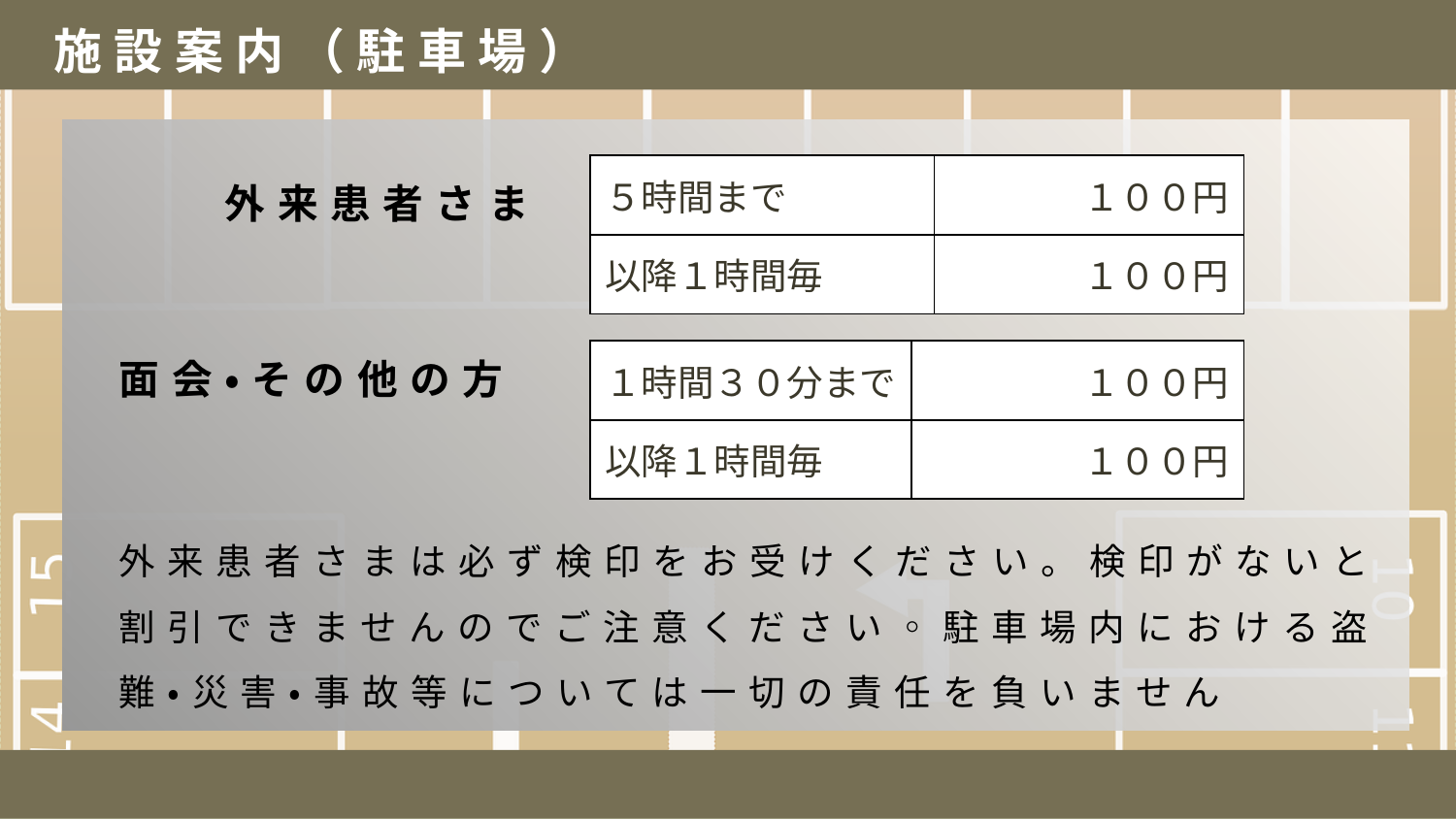

施設案内（駐車場）

外来患者さま
| ５時間まで | １００円 |
| --- | --- |
| 以降１時間毎 | １００円 |
面会・その他の方
| １時間３０分まで | １００円 |
| --- | --- |
| 以降１時間毎 | １００円 |
外来患者さまは必ず検印をお受けください。検印がないと割引できませんのでご注意ください◦駐車場内における盗難・災害・事故等については一切の責任を負いません